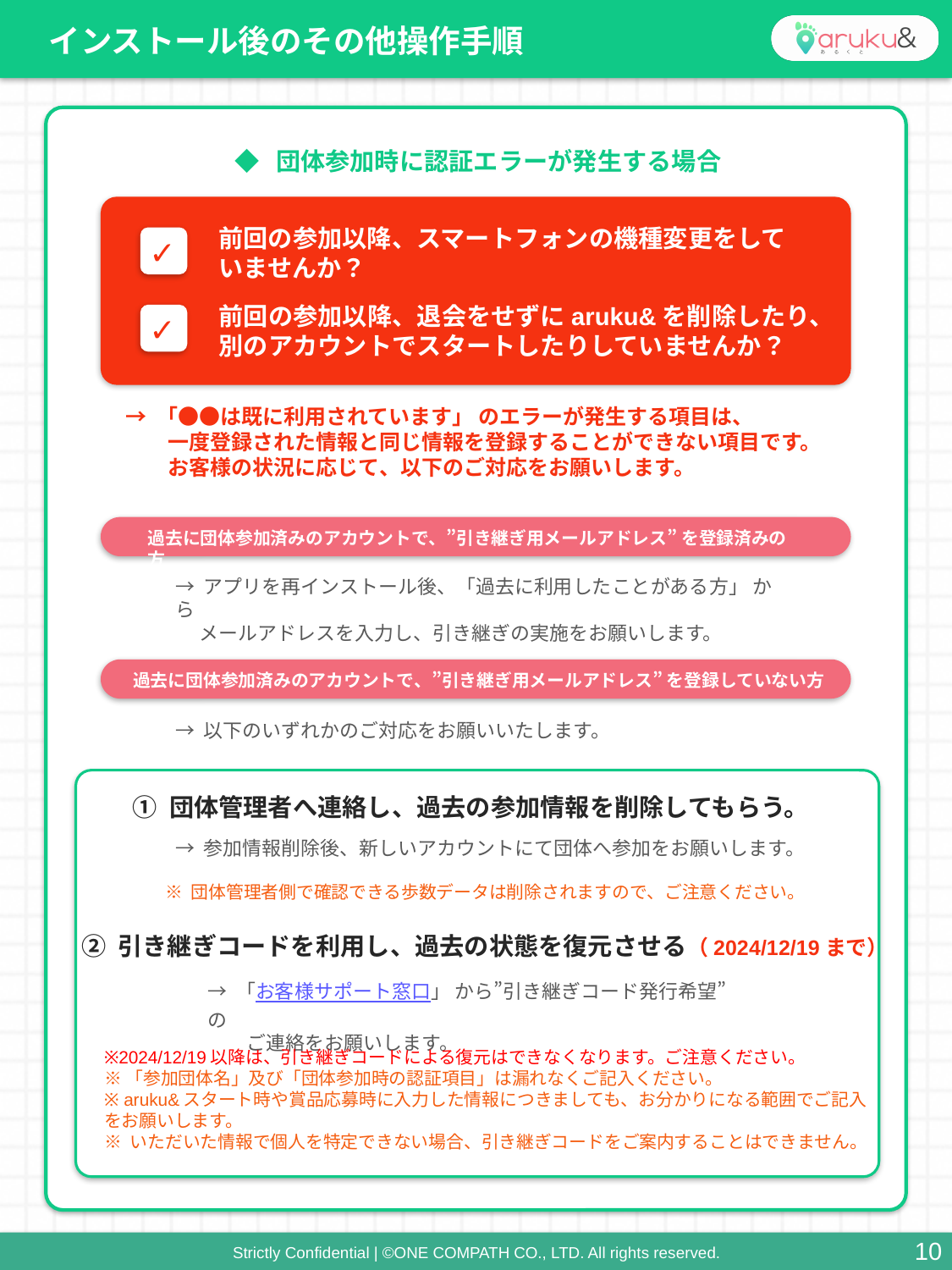

インストール後のその他操作手順
◆団体参加時に認証エラーが発生する場合

前回の参加以降、スマートフォンの機種変更をしていませんか？
✓

前回の参加以降、退会をせずにaruku&を削除したり、別のアカウントでスタートしたりしていませんか？
✓

→ 「●●は既に利用されています」 のエラーが発生する項目は、
　　一度登録された情報と同じ情報を登録することができない項目です。
　　お客様の状況に応じて、以下のご対応をお願いします。

過去に団体参加済みのアカウントで、”引き継ぎ用メールアドレス” を登録済みの方
→ アプリを再インストール後、「過去に利用したことがある方」 から
　 メールアドレスを入力し、引き継ぎの実施をお願いします。

過去に団体参加済みのアカウントで、”引き継ぎ用メールアドレス” を登録していない方
→ 以下のいずれかのご対応をお願いいたします。

① 団体管理者へ連絡し、過去の参加情報を削除してもらう。
→ 参加情報削除後、新しいアカウントにて団体へ参加をお願いします。
※ 団体管理者側で確認できる歩数データは削除されますので、ご注意ください。
② 引き継ぎコードを利用し、過去の状態を復元させる（2024/12/19まで）
→ 「お客様サポート窓口」 から”引き継ぎコード発行希望” の
　　ご連絡をお願いします。
※2024/12/19以降は、引き継ぎコードによる復元はできなくなります。ご注意ください。
※ 「参加団体名」及び「団体参加時の認証項目」は漏れなくご記入ください。
※ aruku&スタート時や賞品応募時に入力した情報につきましても、お分かりになる範囲でご記入をお願いします。
※ いただいた情報で個人を特定できない場合、引き継ぎコードをご案内することはできません。